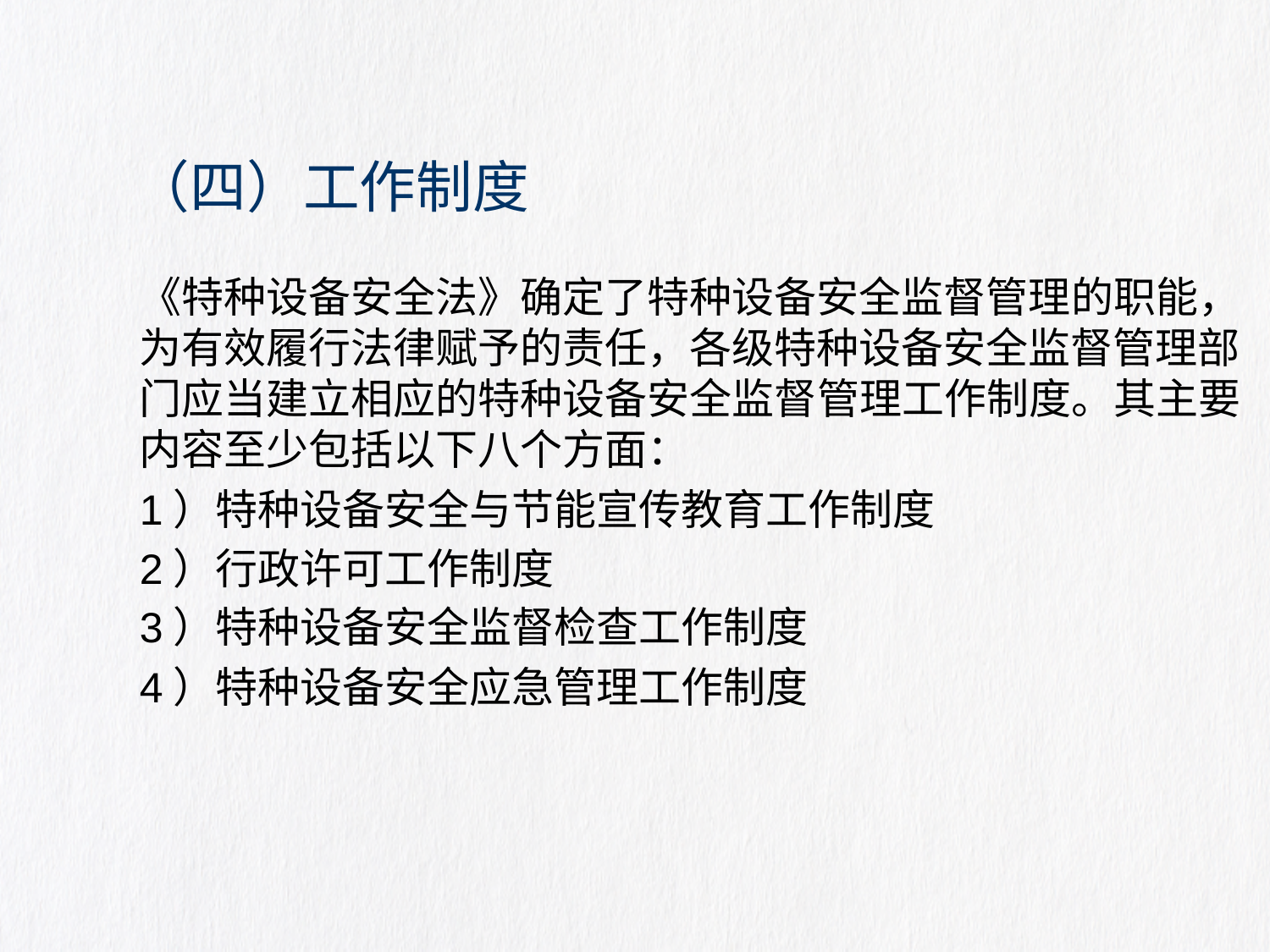

# （四）工作制度
《特种设备安全法》确定了特种设备安全监督管理的职能，为有效履行法律赋予的责任，各级特种设备安全监督管理部门应当建立相应的特种设备安全监督管理工作制度。其主要内容至少包括以下八个方面：
1）特种设备安全与节能宣传教育工作制度
2）行政许可工作制度
3）特种设备安全监督检查工作制度
4）特种设备安全应急管理工作制度

95